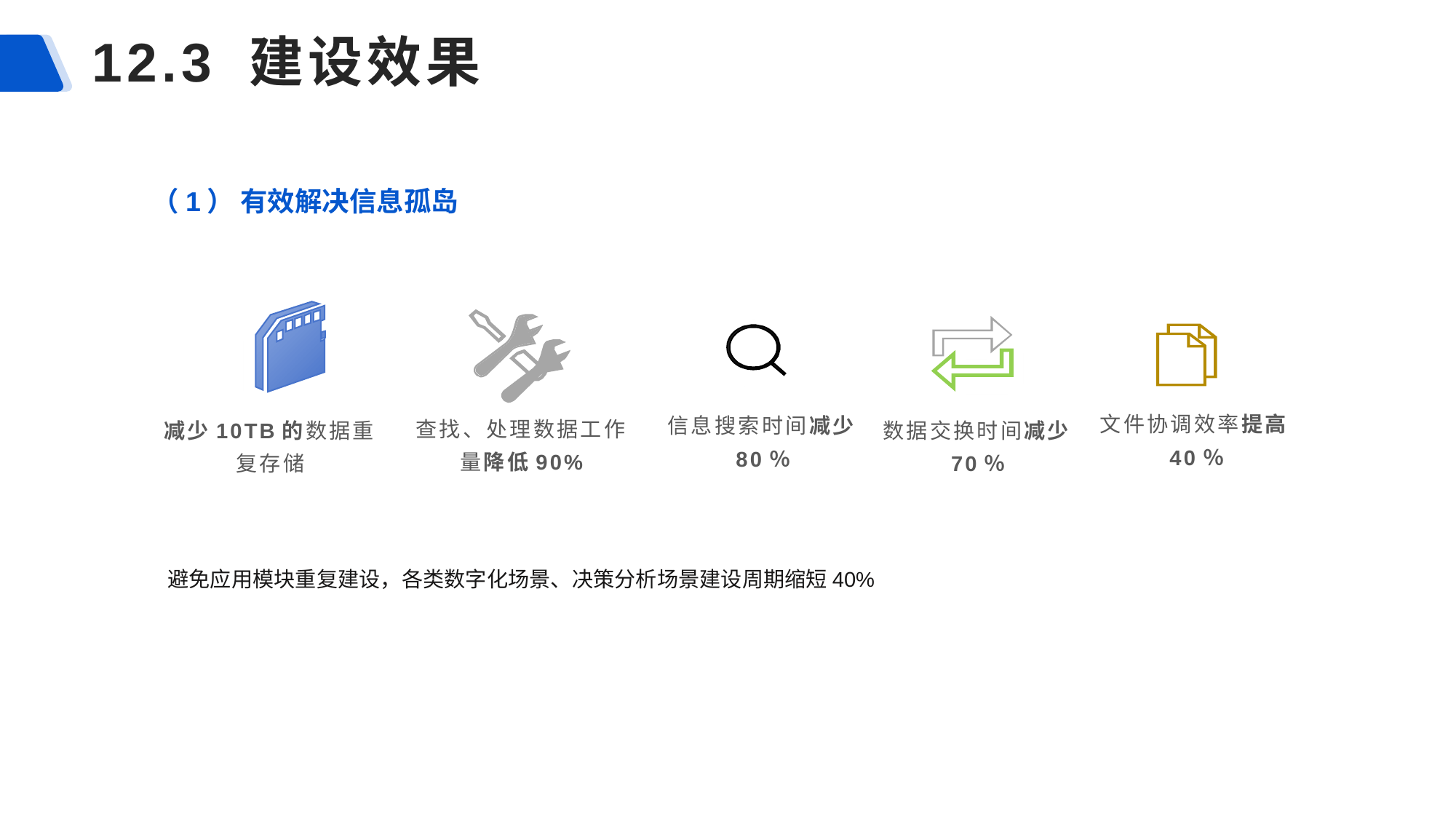

# 12.3 建设效果
（1） 有效解决信息孤岛

减少10TB的数据重复存储

查找、处理数据工作量降低90%

文件协调效率提高40％
信息搜索时间减少80％
数据交换时间减少70％
避免应用模块重复建设，各类数字化场景、决策分析场景建设周期缩短40%